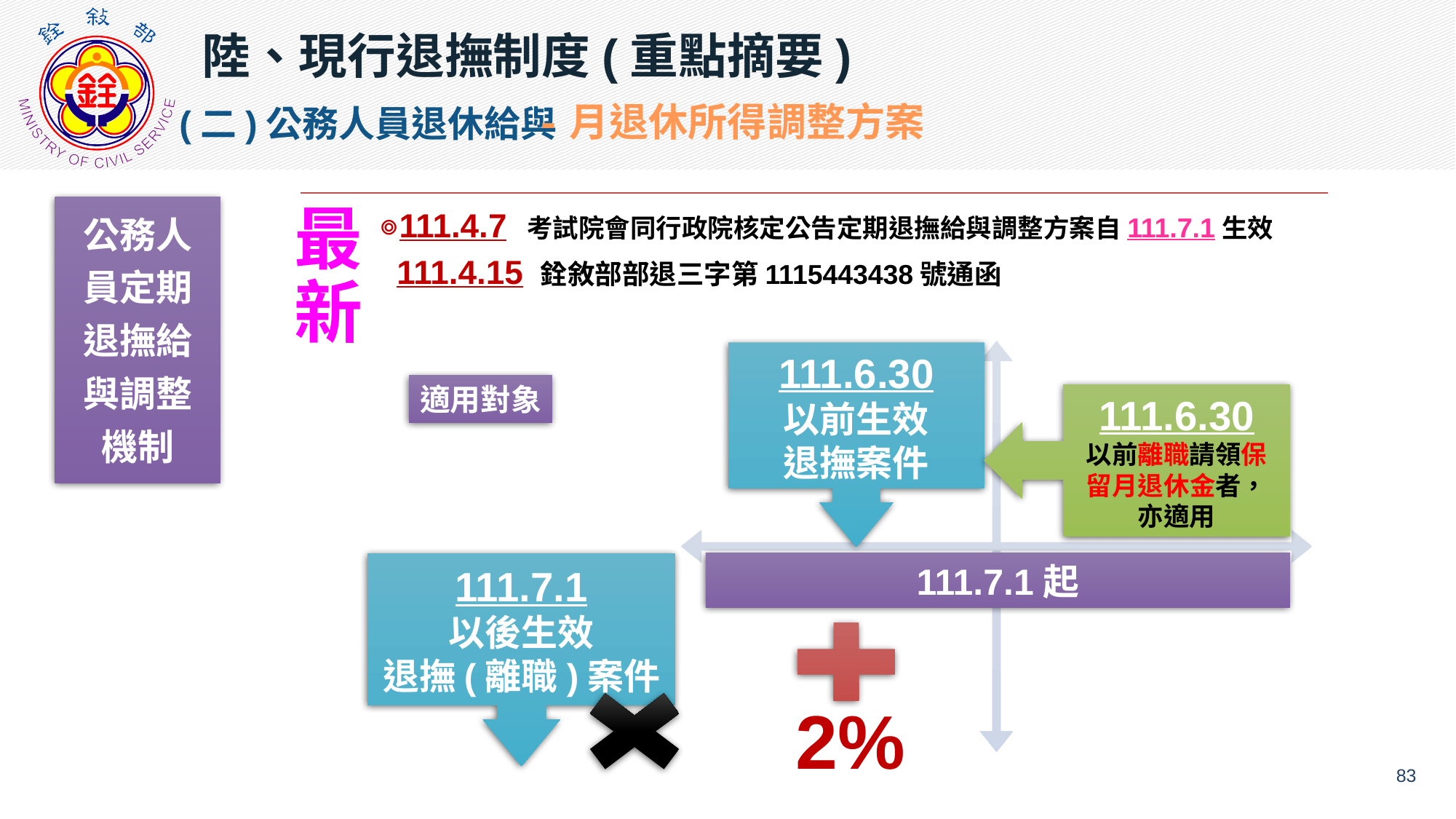

陸、現行退撫制度(重點摘要)
(二)公務人員退休給與
-月退休所得調整方案
最新

◎111.4.7 考試院會同行政院核定公告定期退撫給與調整方案自111.7.1生效
  111.4.15 銓敘部部退三字第1115443438號通函

公務人員定期退撫給與調整機制

111.6.30
以前生效
退撫案件
111.7.1
以後生效
退撫(離職)案件
111.7.1起

2%
111.6.30
以前離職請領保留月退休金者，亦適用
適用對象